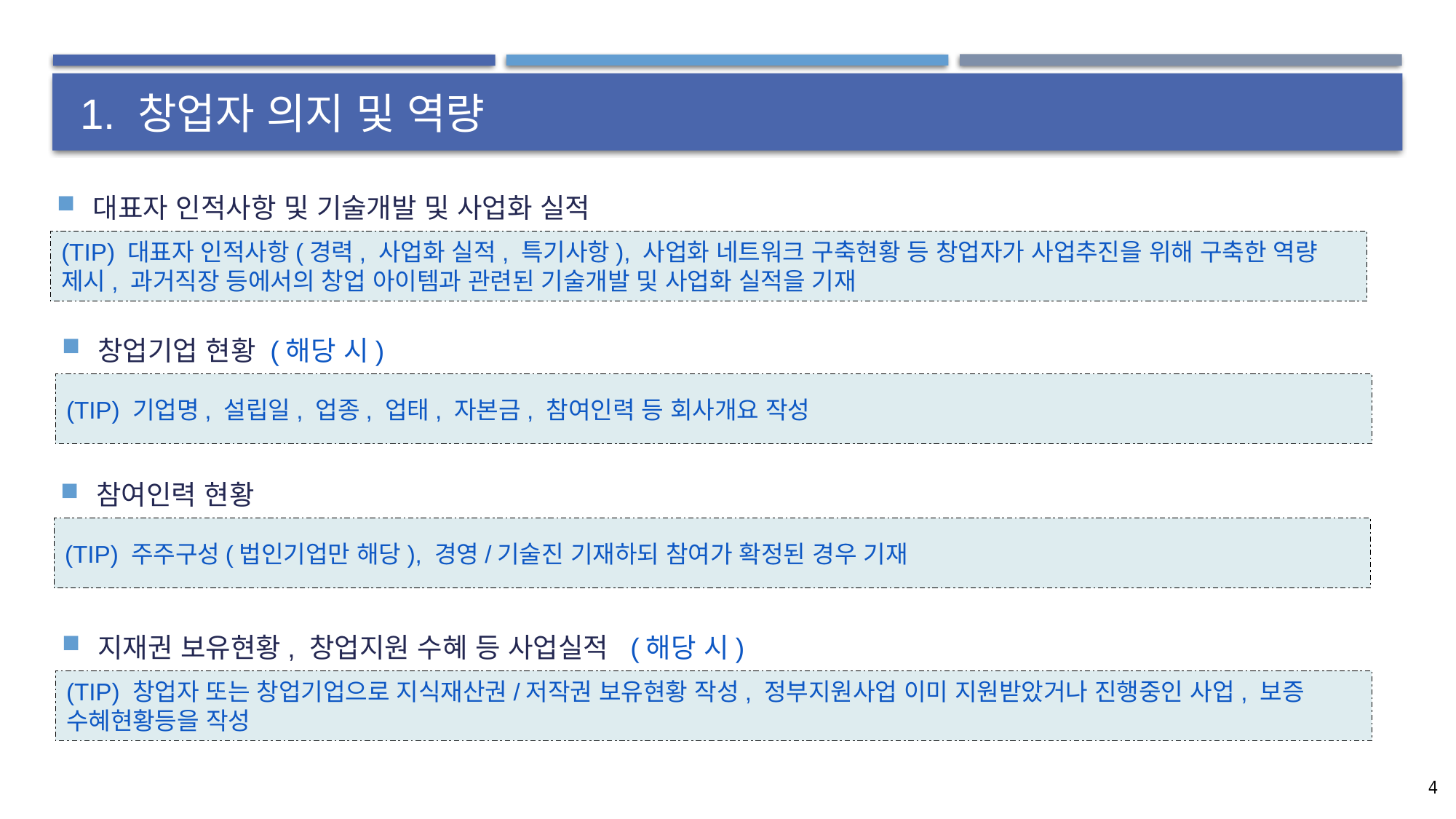

# 1. 창업자 의지 및 역량
대표자 인적사항 및 기술개발 및 사업화 실적
(TIP) 대표자 인적사항(경력, 사업화 실적, 특기사항), 사업화 네트워크 구축현황 등 창업자가 사업추진을 위해 구축한 역량 제시, 과거직장 등에서의 창업 아이템과 관련된 기술개발 및 사업화 실적을 기재
창업기업 현황 (해당 시)
(TIP) 기업명, 설립일, 업종, 업태, 자본금, 참여인력 등 회사개요 작성
참여인력 현황
(TIP) 주주구성(법인기업만 해당), 경영/기술진 기재하되 참여가 확정된 경우 기재
지재권 보유현황, 창업지원 수혜 등 사업실적  (해당 시)
(TIP) 창업자 또는 창업기업으로 지식재산권/저작권 보유현황 작성, 정부지원사업 이미 지원받았거나 진행중인 사업, 보증 수혜현황등을 작성
4